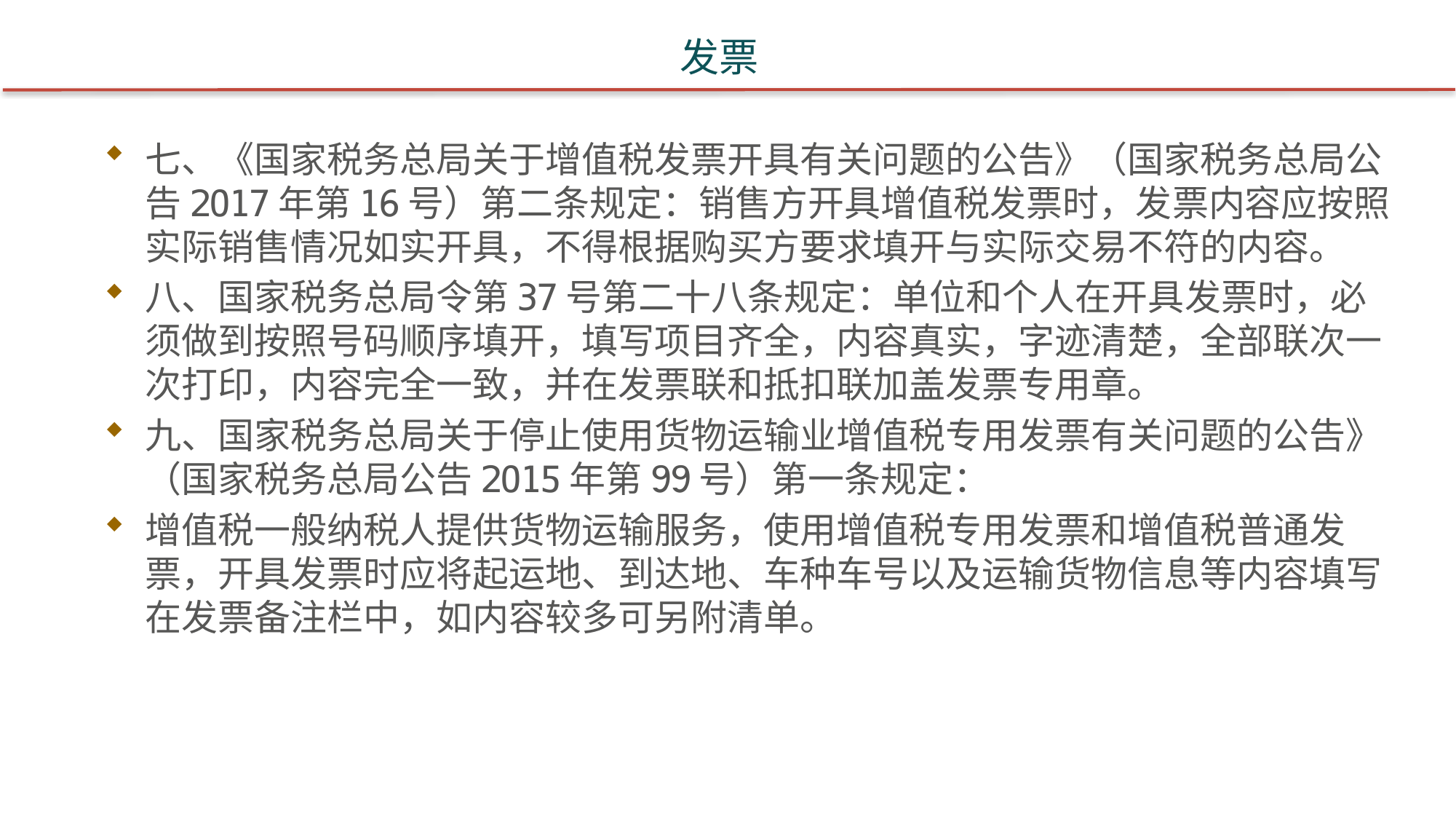

# 发票
七、《国家税务总局关于增值税发票开具有关问题的公告》（国家税务总局公告2017年第16号）第二条规定：销售方开具增值税发票时，发票内容应按照实际销售情况如实开具，不得根据购买方要求填开与实际交易不符的内容。
八、国家税务总局令第37号第二十八条规定：单位和个人在开具发票时，必须做到按照号码顺序填开，填写项目齐全，内容真实，字迹清楚，全部联次一次打印，内容完全一致，并在发票联和抵扣联加盖发票专用章。
九、国家税务总局关于停止使用货物运输业增值税专用发票有关问题的公告》（国家税务总局公告2015年第99号）第一条规定：
增值税一般纳税人提供货物运输服务，使用增值税专用发票和增值税普通发票，开具发票时应将起运地、到达地、车种车号以及运输货物信息等内容填写在发票备注栏中，如内容较多可另附清单。